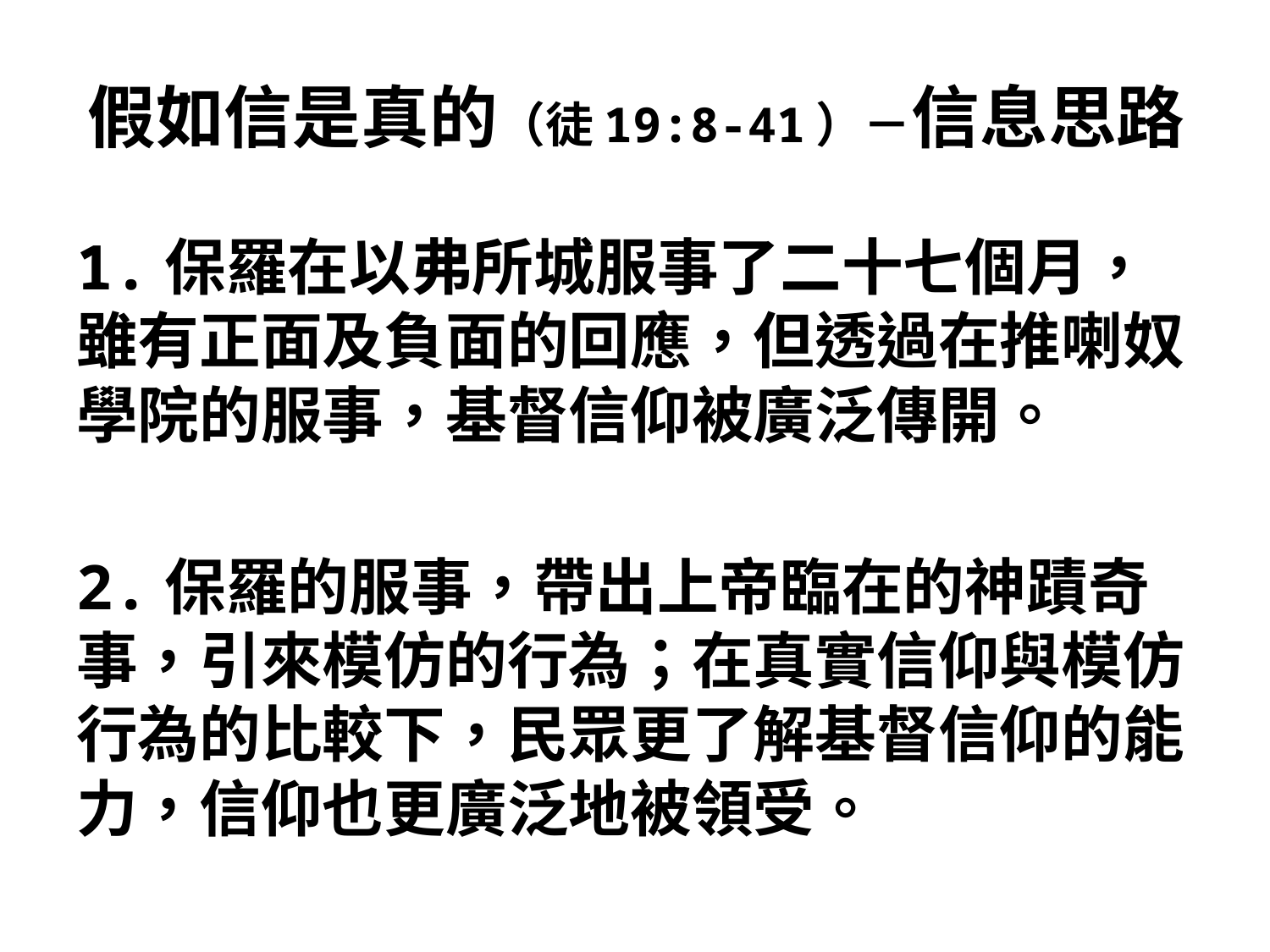

# 假如信是真的（徒19:8-41）－信息思路
1.保羅在以弗所城服事了二十七個月，雖有正面及負面的回應，但透過在推喇奴學院的服事，基督信仰被廣泛傳開。

2.保羅的服事，帶出上帝臨在的神蹟奇事，引來模仿的行為；在真實信仰與模仿行為的比較下，民眾更了解基督信仰的能力，信仰也更廣泛地被領受。